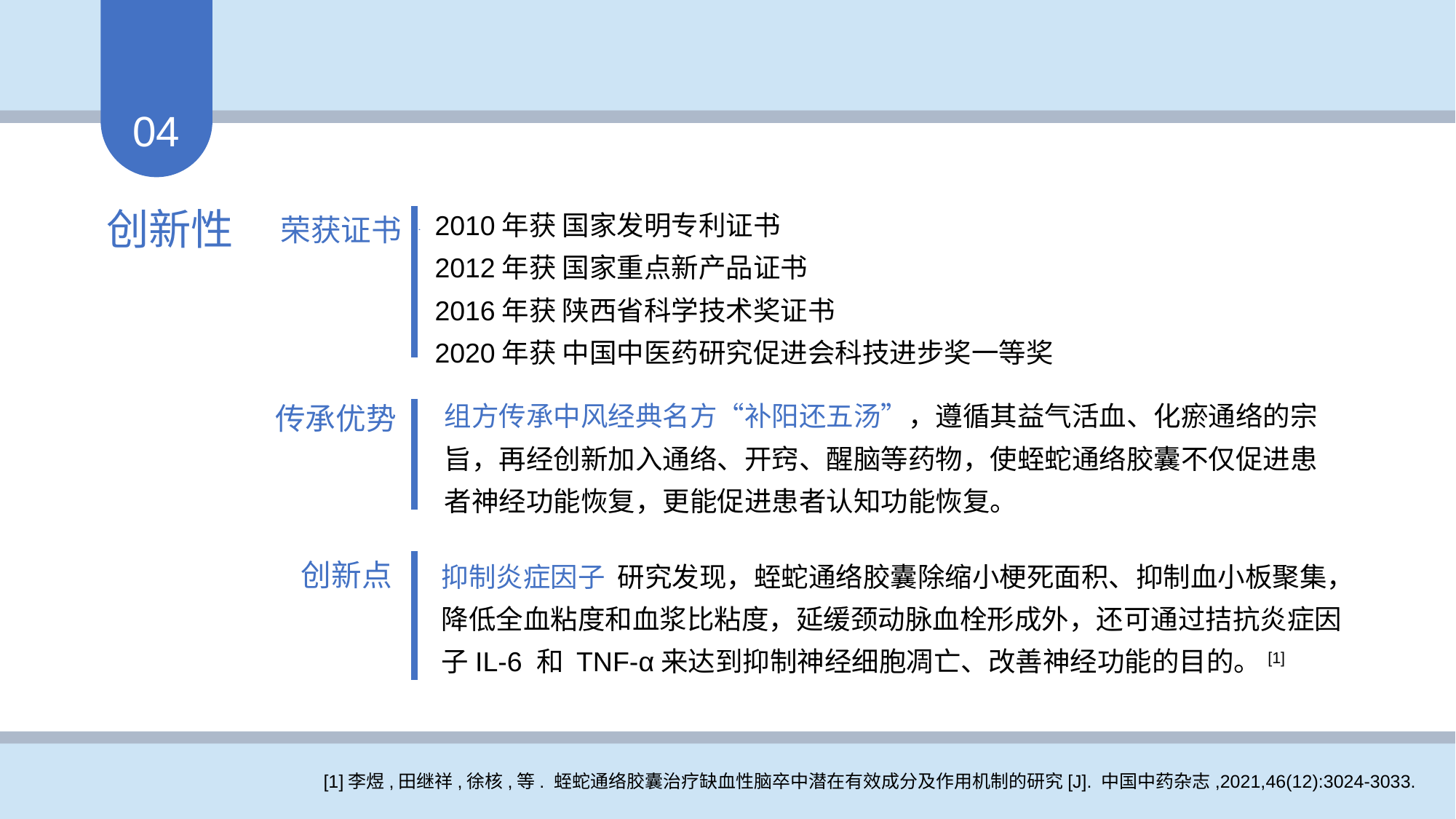

04

2010年获 国家发明专利证书
2012年获 国家重点新产品证书
2016年获 陕西省科学技术奖证书
2020年获 中国中医药研究促进会科技进步奖一等奖
荣获证书
创新性
组方传承中风经典名方“补阳还五汤”，遵循其益气活血、化瘀通络的宗旨，再经创新加入通络、开窍、醒脑等药物，使蛭蛇通络胶囊不仅促进患者神经功能恢复，更能促进患者认知功能恢复。
传承优势
抑制炎症因子  研究发现，蛭蛇通络胶囊除缩小梗死面积、抑制血小板聚集，降低全血粘度和血浆比粘度，延缓颈动脉血栓形成外，还可通过拮抗炎症因子IL-6 和 TNF-α来达到抑制神经细胞凋亡、改善神经功能的目的。[1]
创新点
[1]李煜,田继祥,徐核,等. 蛭蛇通络胶囊治疗缺血性脑卒中潜在有效成分及作用机制的研究[J]. 中国中药杂志,2021,46(12):3024-3033.